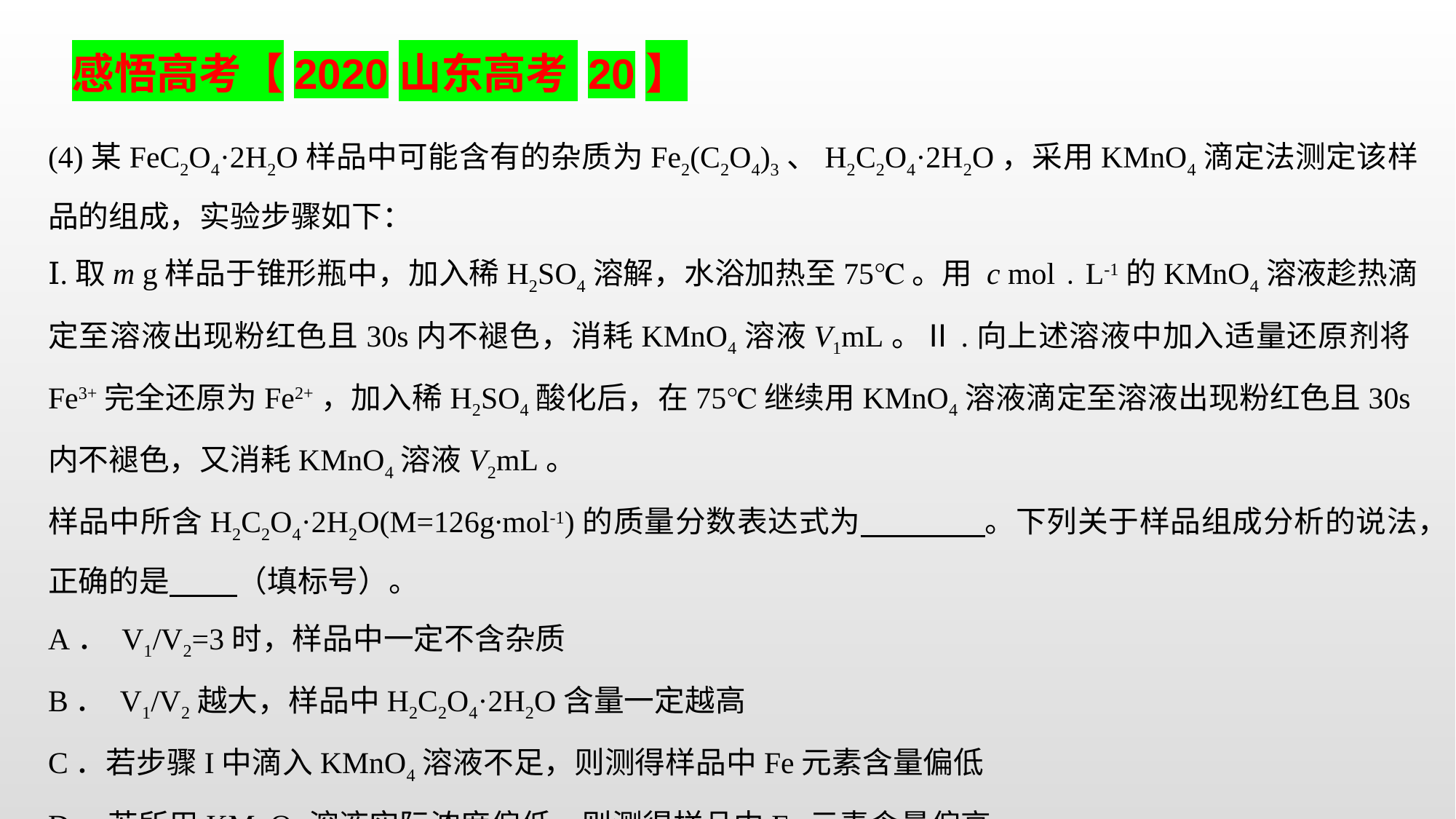

感悟高考【2020山东高考 20】
(4)某FeC2O4·2H2O样品中可能含有的杂质为Fe2(C2O4)3、H2C2O4·2H2O，采用KMnO4滴定法测定该样品的组成，实验步骤如下：
Ⅰ.取m g样品于锥形瓶中，加入稀H2SO4溶解，水浴加热至75℃。用 c mol﹒L-1的KMnO4溶液趁热滴定至溶液出现粉红色且30s内不褪色，消耗KMnO4溶液V1mL。Ⅱ.向上述溶液中加入适量还原剂将Fe3+完全还原为Fe2+，加入稀H2SO4酸化后，在75℃继续用KMnO4溶液滴定至溶液出现粉红色且30s内不褪色，又消耗KMnO4溶液V2mL。
样品中所含H2C2O4·2H2O(M=126g∙mol-1)的质量分数表达式为                 。下列关于样品组成分析的说法，正确的是          （填标号）。
A． V1/V2=3时，样品中一定不含杂质
B． V1/V2越大，样品中H2C2O4·2H2O含量一定越高
C．若步骤I中滴入KMnO4溶液不足，则测得样品中Fe元素含量偏低
D．若所用KMnO4溶液实际浓度偏低，则测得样品中Fe元素含量偏高